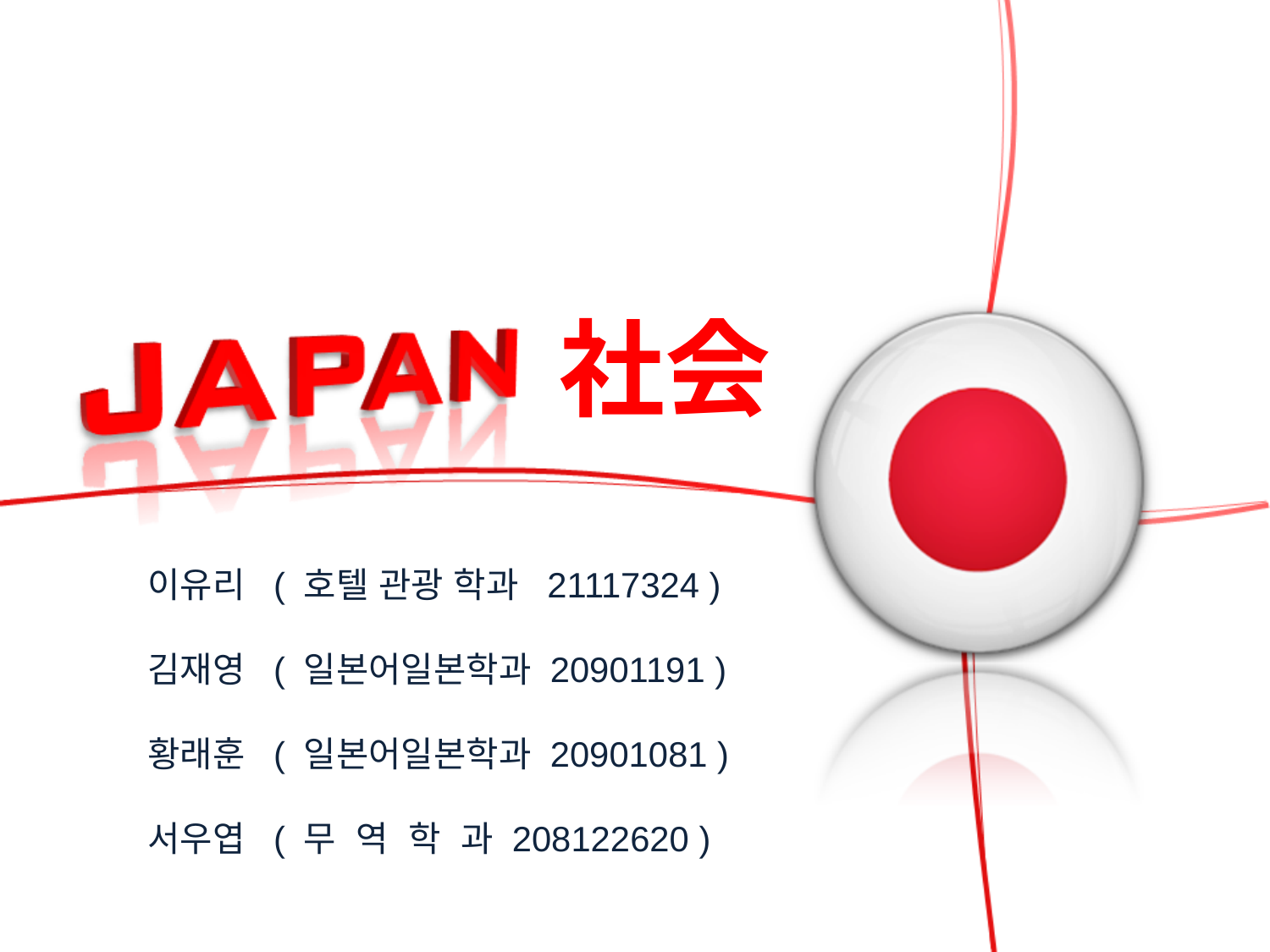

社会
이유리  ( 호텔 관광 학과  21117324 )

김재영  ( 일본어일본학과 20901191 )

황래훈  ( 일본어일본학과 20901081 )

서우엽  ( 무  역  학  과 208122620 )